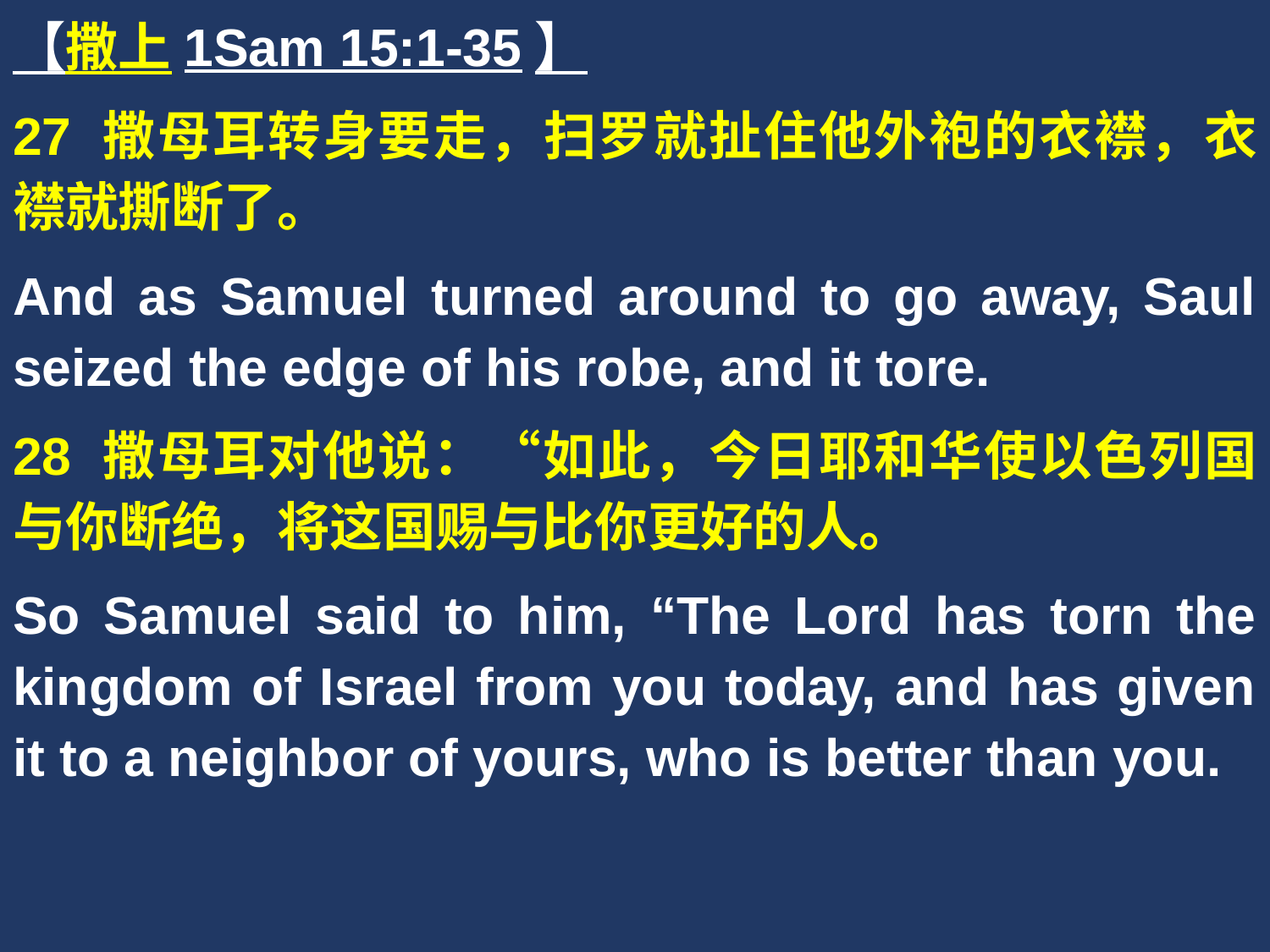

【撒上1Sam 15:1-35】
27 撒母耳转身要走，扫罗就扯住他外袍的衣襟，衣襟就撕断了。
And as Samuel turned around to go away, Saul seized the edge of his robe, and it tore.
28 撒母耳对他说：“如此，今日耶和华使以色列国与你断绝，将这国赐与比你更好的人。
So Samuel said to him, “The Lord has torn the kingdom of Israel from you today, and has given it to a neighbor of yours, who is better than you.